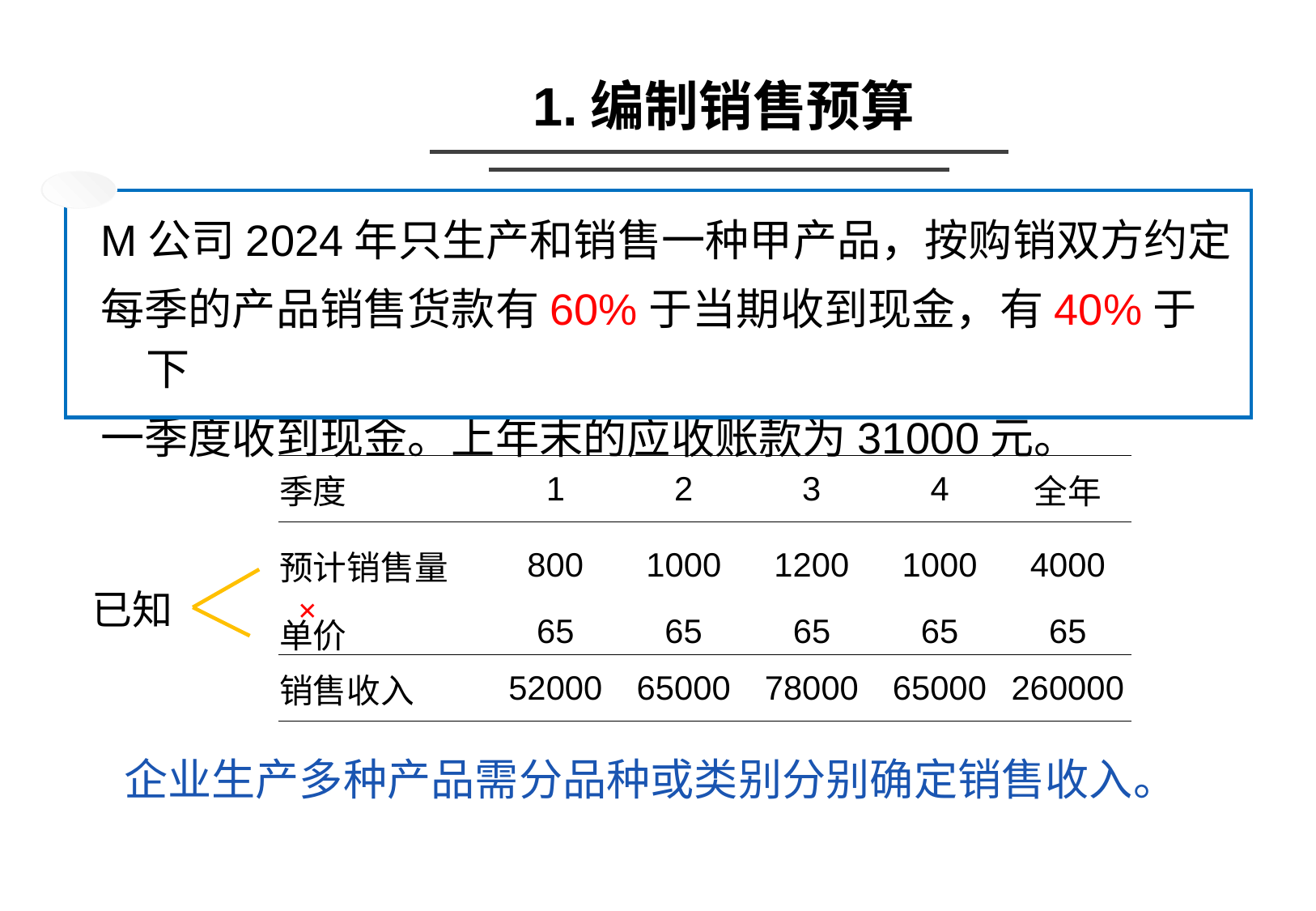

1.编制销售预算

M公司2024年只生产和销售一种甲产品，按购销双方约定
每季的产品销售货款有60%于当期收到现金，有40%于下
一季度收到现金。上年末的应收账款为31000元。
| 季度 | 1 | 2 | 3 | 4 | 全年 |
| --- | --- | --- | --- | --- | --- |
| 预计销售量 | 800 | 1000 | 1200 | 1000 | 4000 |
| 单价 | 65 | 65 | 65 | 65 | 65 |
| 销售收入 | 52000 | 65000 | 78000 | 65000 | 260000 |
已知
×
企业生产多种产品需分品种或类别分别确定销售收入。